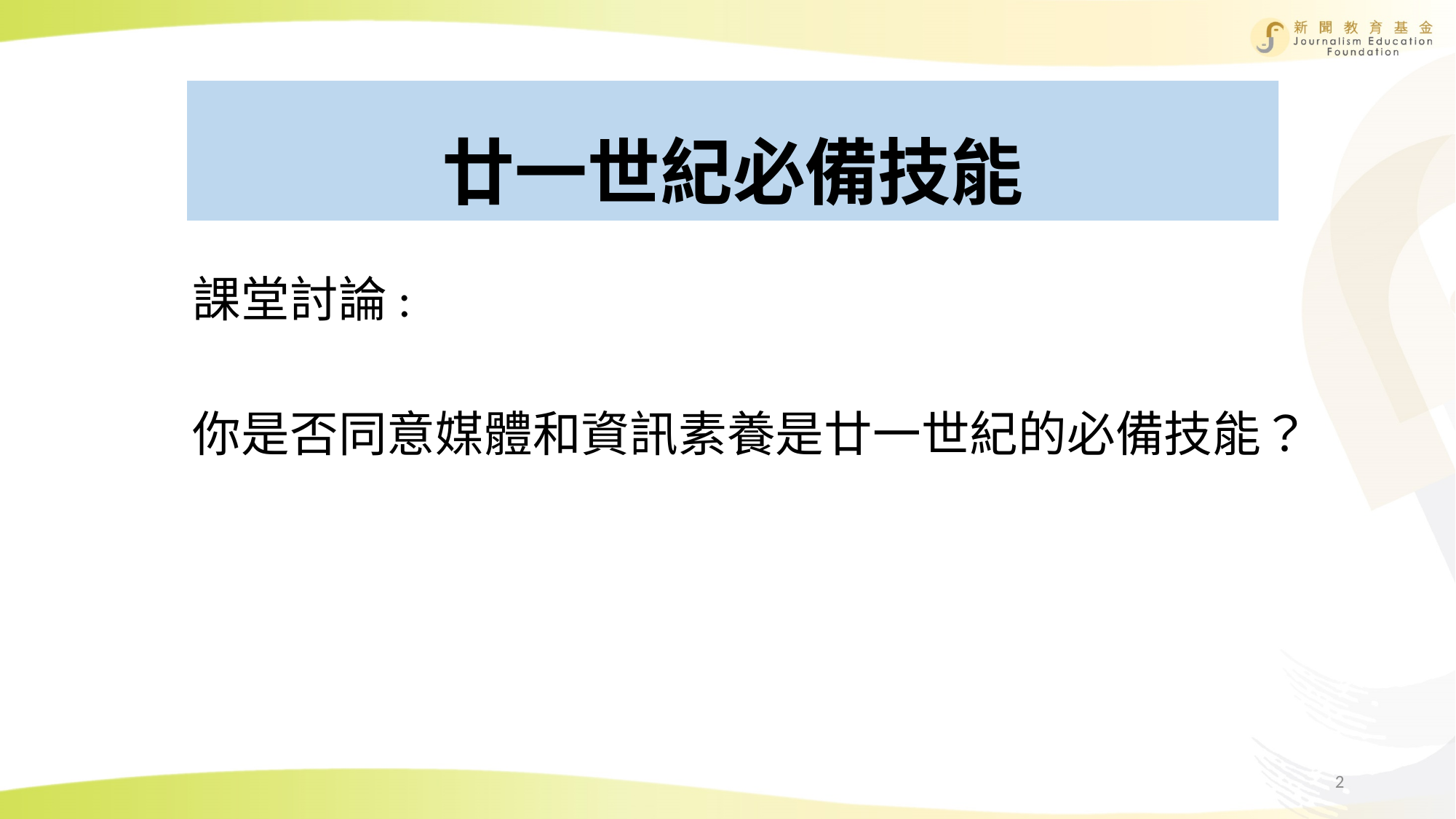

# 廿一世紀必備技能
課堂討論:

你是否同意媒體和資訊素養是廿一世紀的必備技能？
2